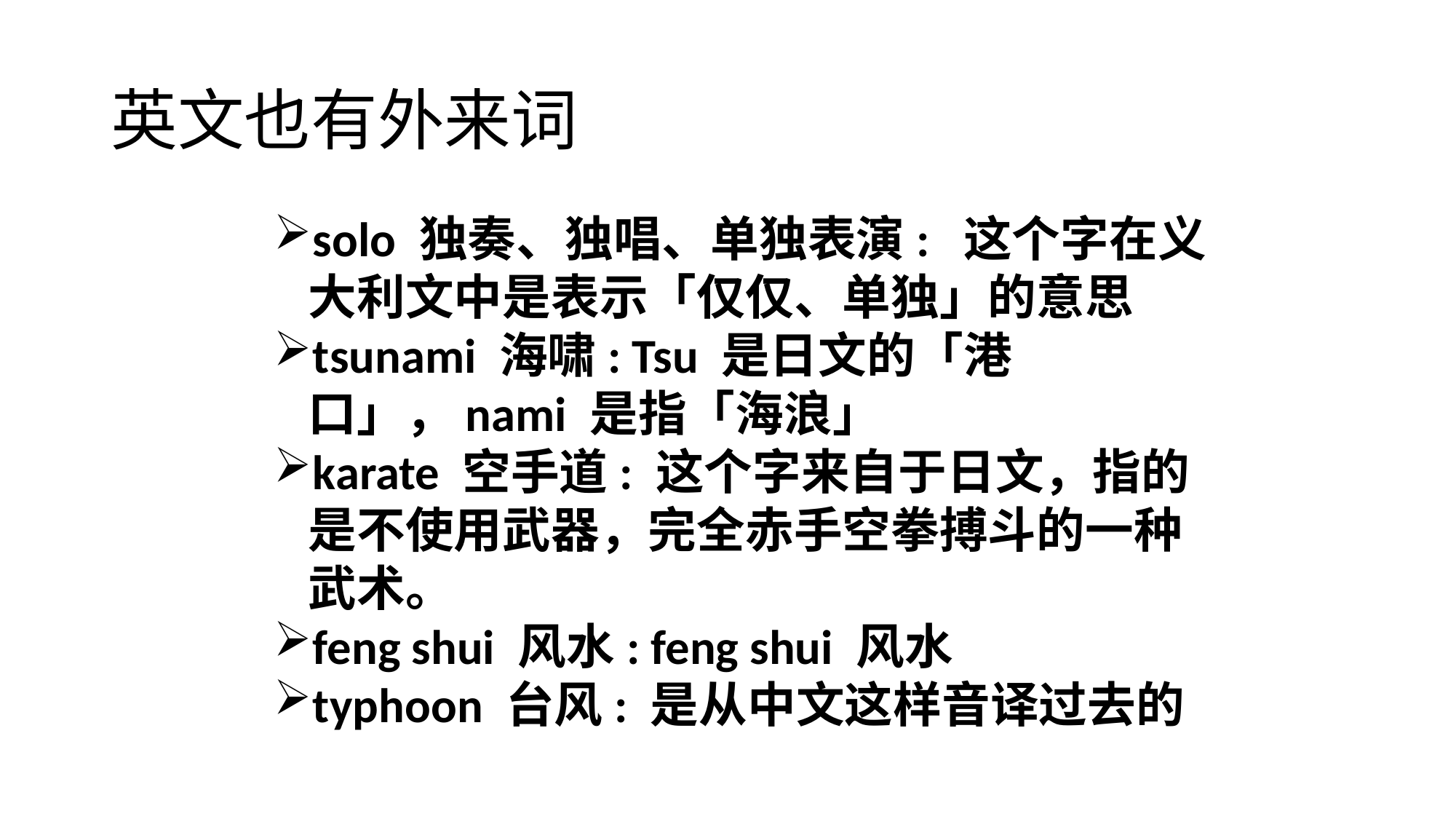

# 英文也有外来词
solo 独奏、独唱、单独表演:  这个字在义大利文中是表示「仅仅、单独」的意思
tsunami 海啸: Tsu 是日文的「港口」，nami 是指「海浪」
karate 空手道: 这个字来自于日文，指的是不使用武器，完全赤手空拳搏斗的一种武术。
feng shui 风水: feng shui 风水
typhoon 台风: 是从中文这样音译过去的